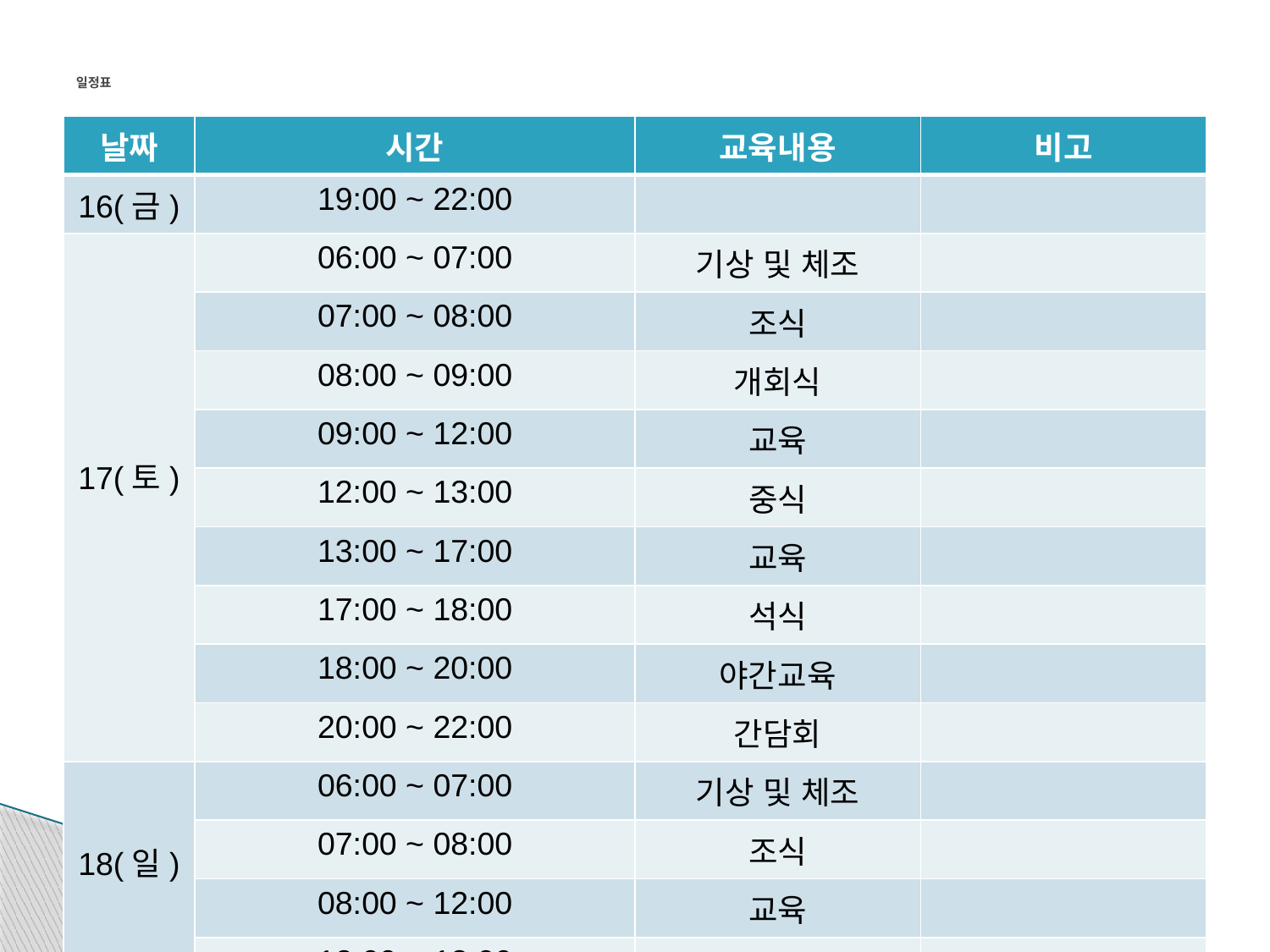

# 일정표
| 날짜 | 시간 | 교육내용 | 비고 |
| --- | --- | --- | --- |
| 16(금) | 19:00 ~ 22:00 |  |  |
| 17(토) | 06:00 ~ 07:00 | 기상 및 체조 |  |
|  | 07:00 ~ 08:00 | 조식 |  |
|  | 08:00 ~ 09:00 | 개회식 |  |
|  | 09:00 ~ 12:00 | 교육 |  |
|  | 12:00 ~ 13:00 | 중식 |  |
|  | 13:00 ~ 17:00 | 교육 |  |
|  | 17:00 ~ 18:00 | 석식 |  |
|  | 18:00 ~ 20:00 | 야간교육 |  |
|  | 20:00 ~ 22:00 | 간담회 |  |
| 18(일) | 06:00 ~ 07:00 | 기상 및 체조 |  |
|  | 07:00 ~ 08:00 | 조식 |  |
|  | 08:00 ~ 12:00 | 교육 |  |
|  | 12:00 ~ 13:00 | 중식 및 해산 |  |